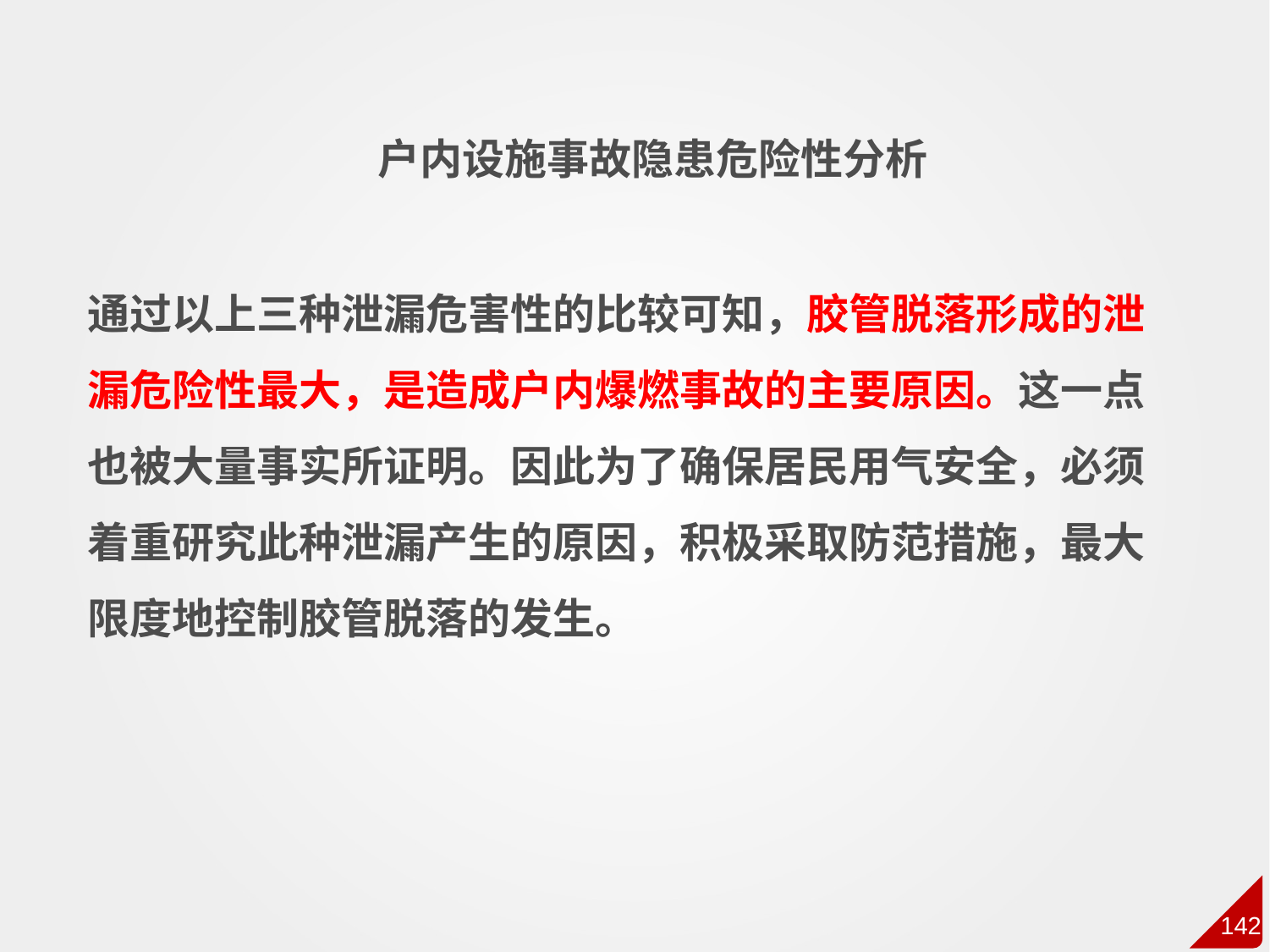

户内设施事故隐患危险性分析
通过以上三种泄漏危害性的比较可知，胶管脱落形成的泄漏危险性最大，是造成户内爆燃事故的主要原因。这一点也被大量事实所证明。因此为了确保居民用气安全，必须着重研究此种泄漏产生的原因，积极采取防范措施，最大限度地控制胶管脱落的发生。